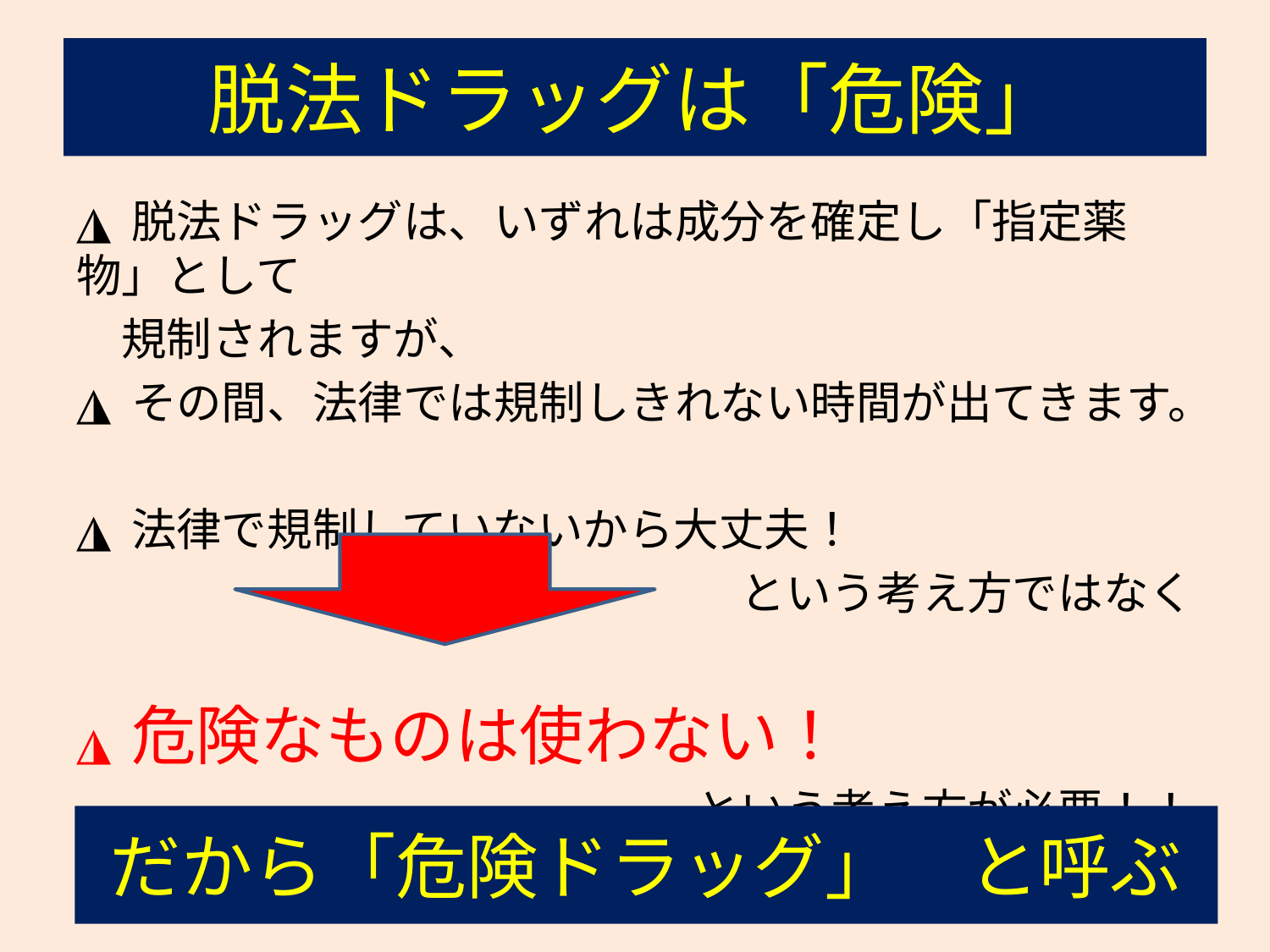

# 脱法ドラッグは「危険」
◮ 脱法ドラッグは、いずれは成分を確定し「指定薬物」として
　規制されますが、
◮ その間、法律では規制しきれない時間が出てきます。

◮ 法律で規制していないから大丈夫！
　という考え方ではなく

◮ 危険なものは使わない！
という考え方が必要！！

だから「危険ドラッグ」　と呼ぶ